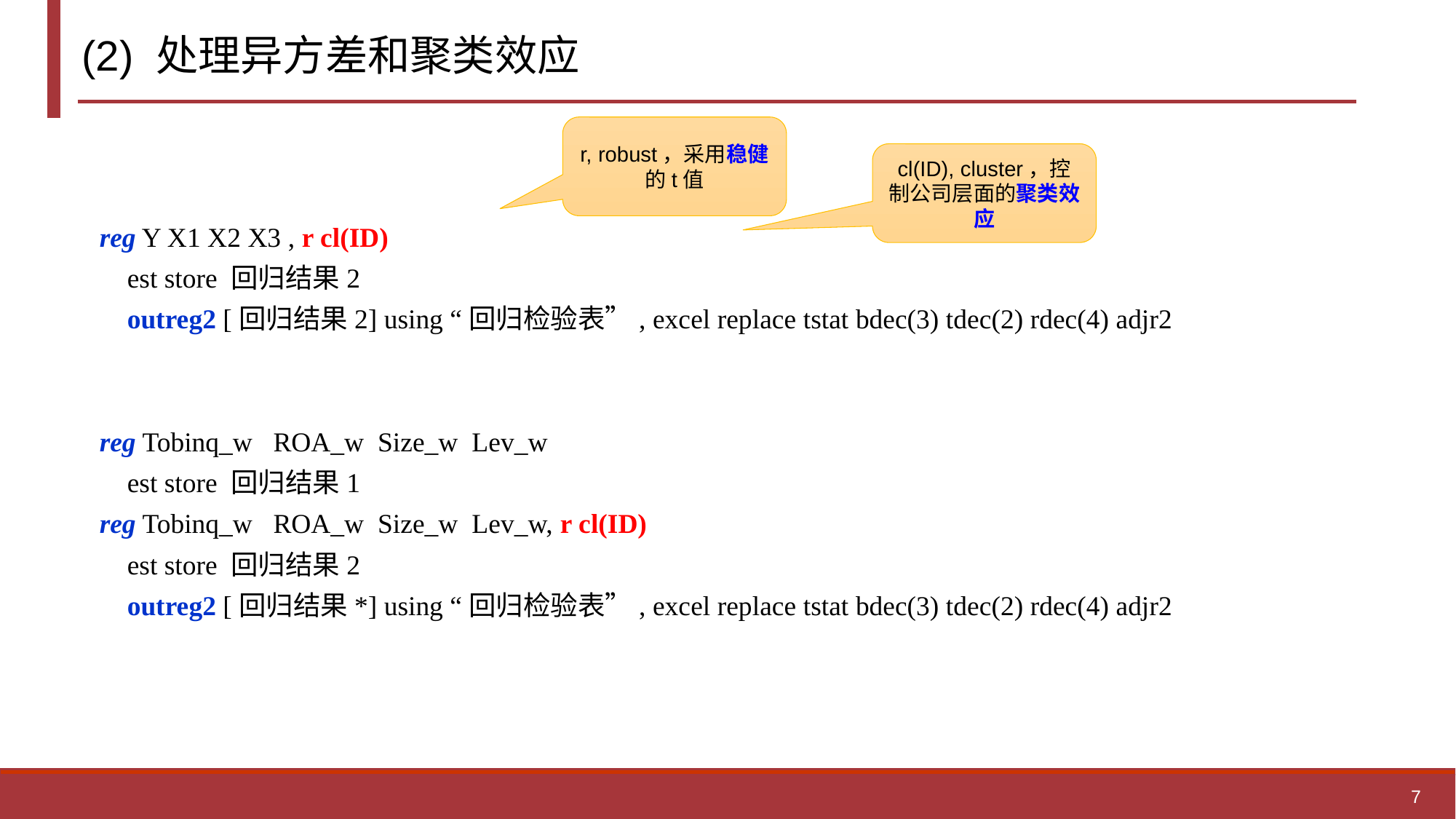

(2) 处理异方差和聚类效应
r, robust，采用稳健的t值
cl(ID), cluster，控制公司层面的聚类效应
reg Y X1 X2 X3 , r cl(ID)
    est store 回归结果2
    outreg2 [回归结果2] using “回归检验表”, excel replace tstat bdec(3) tdec(2) rdec(4) adjr2

reg Tobinq_w   ROA_w  Size_w  Lev_w
    est store 回归结果1
reg Tobinq_w   ROA_w  Size_w  Lev_w, r cl(ID)
    est store 回归结果2
    outreg2 [回归结果*] using “回归检验表”, excel replace tstat bdec(3) tdec(2) rdec(4) adjr2

7